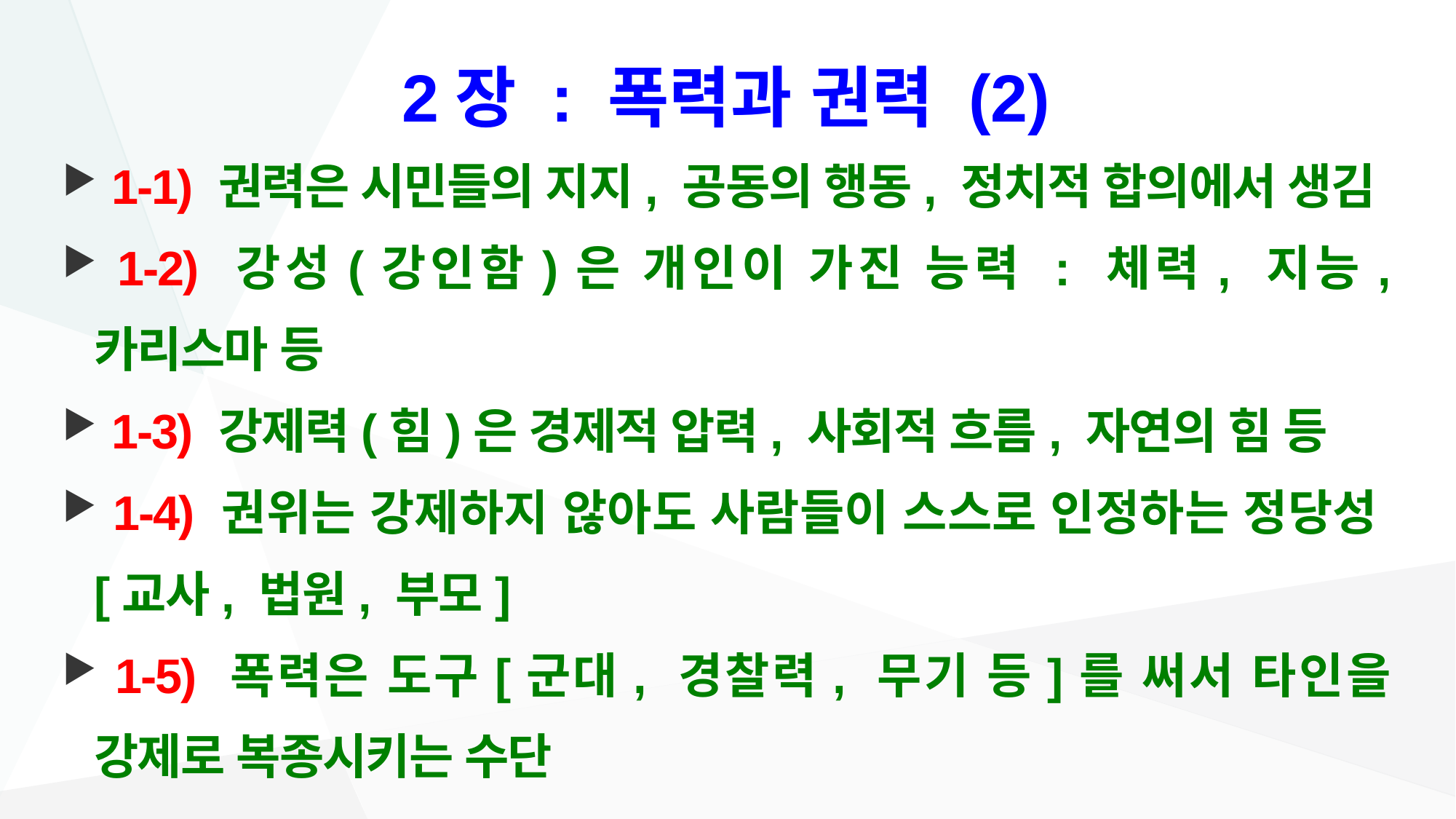

# 2장 : 폭력과 권력 (2)
 1-1) 권력은 시민들의 지지, 공동의 행동, 정치적 합의에서 생김
 1-2) 강성(강인함)은 개인이 가진 능력 : 체력, 지능, 카리스마 등
 1-3) 강제력(힘)은 경제적 압력, 사회적 흐름, 자연의 힘 등
 1-4) 권위는 강제하지 않아도 사람들이 스스로 인정하는 정당성[교사, 법원, 부모]
 1-5) 폭력은 도구[군대, 경찰력, 무기 등]를 써서 타인을 강제로 복종시키는 수단